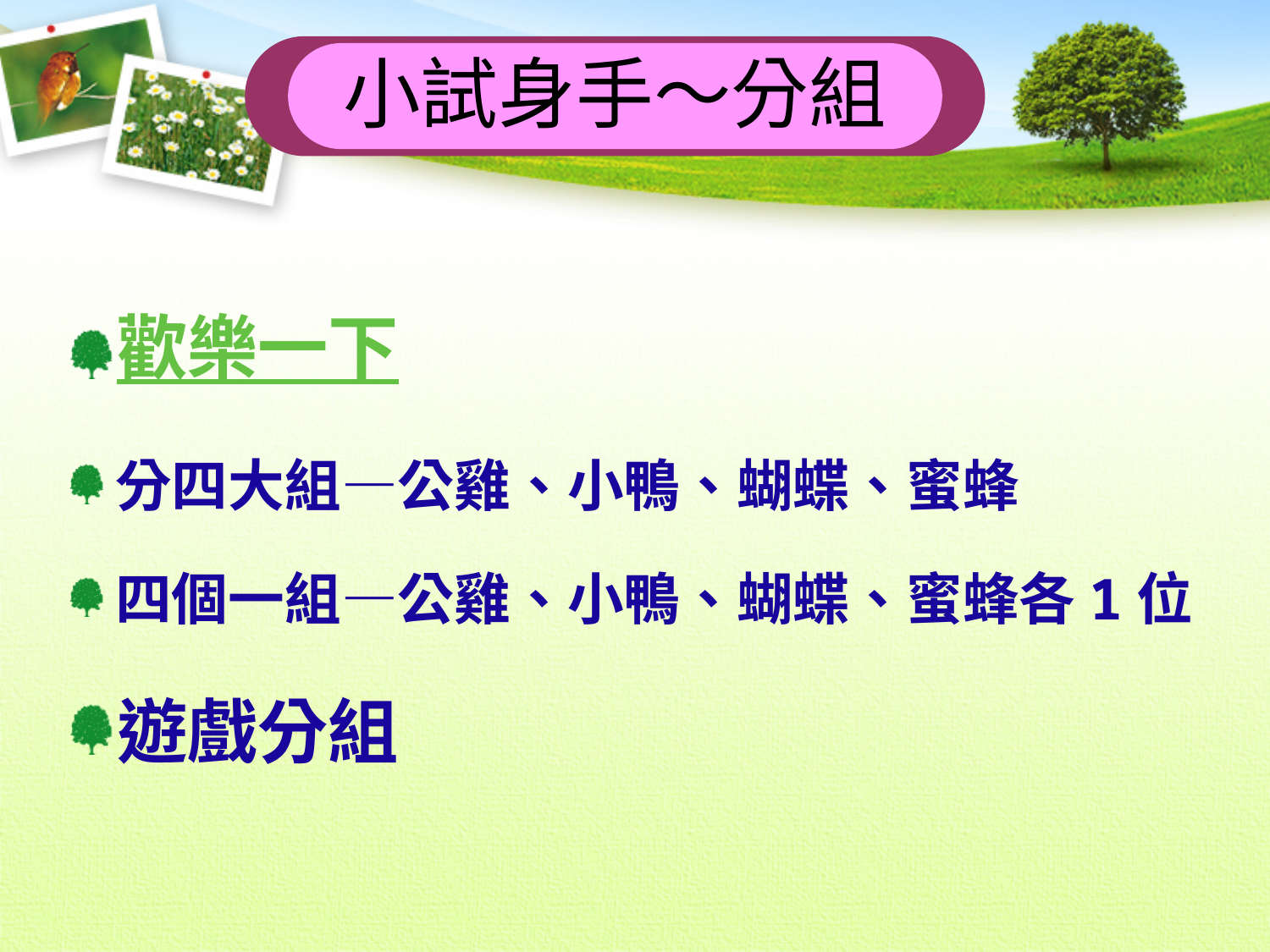

小試身手～分組
歡樂一下
分四大組—公雞、小鴨、蝴蝶、蜜蜂
四個一組—公雞、小鴨、蝴蝶、蜜蜂各1位
遊戲分組